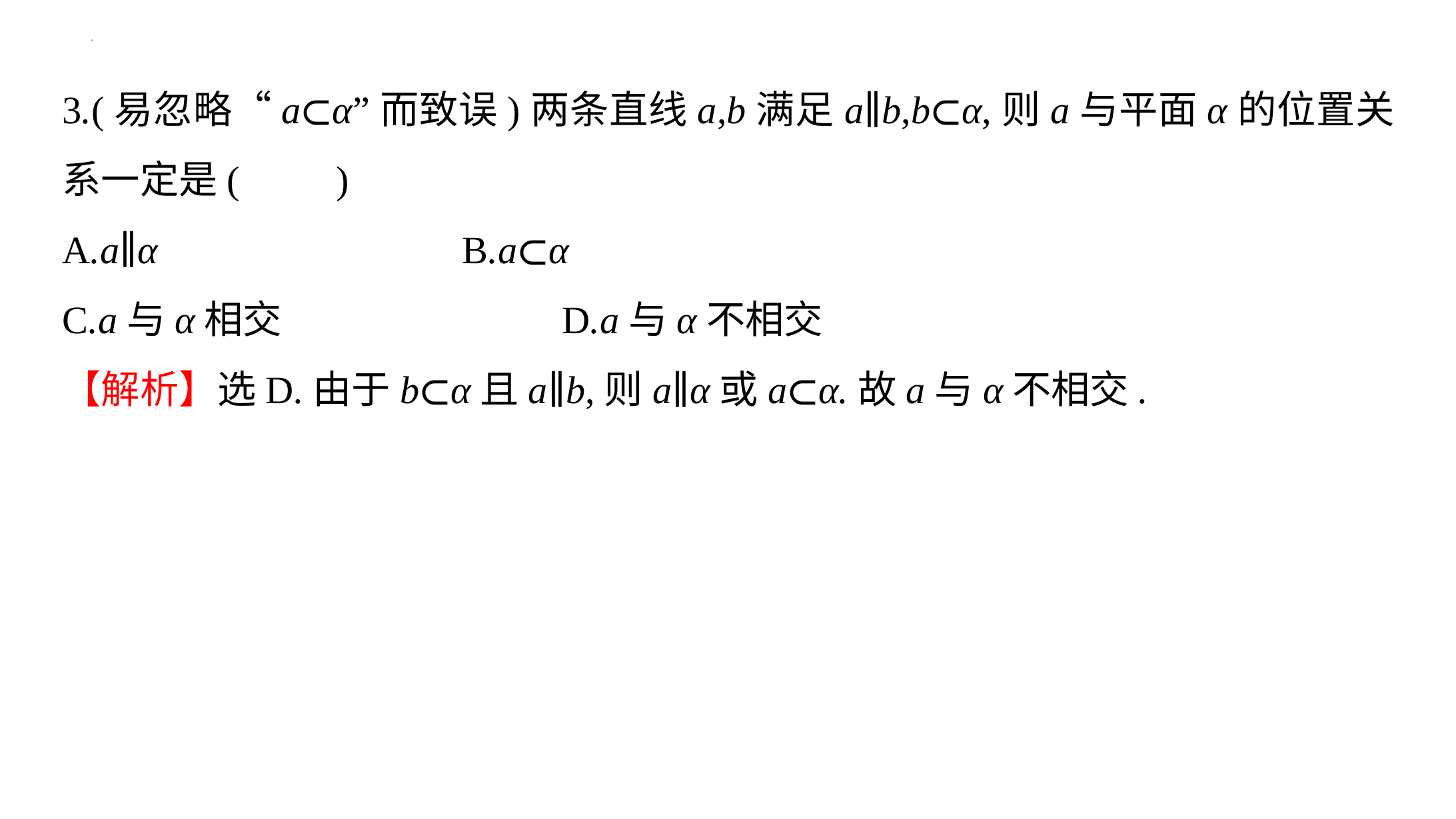

3.(易忽略“a⊂α”而致误)两条直线a,b满足a∥b,b⊂α,则a与平面α的位置关系一定是(　　)
A.a∥α				B.a⊂α
C.a与α相交			D.a与α不相交
【解析】选D.由于b⊂α且a∥b,则a∥α或a⊂α.故a与α不相交.